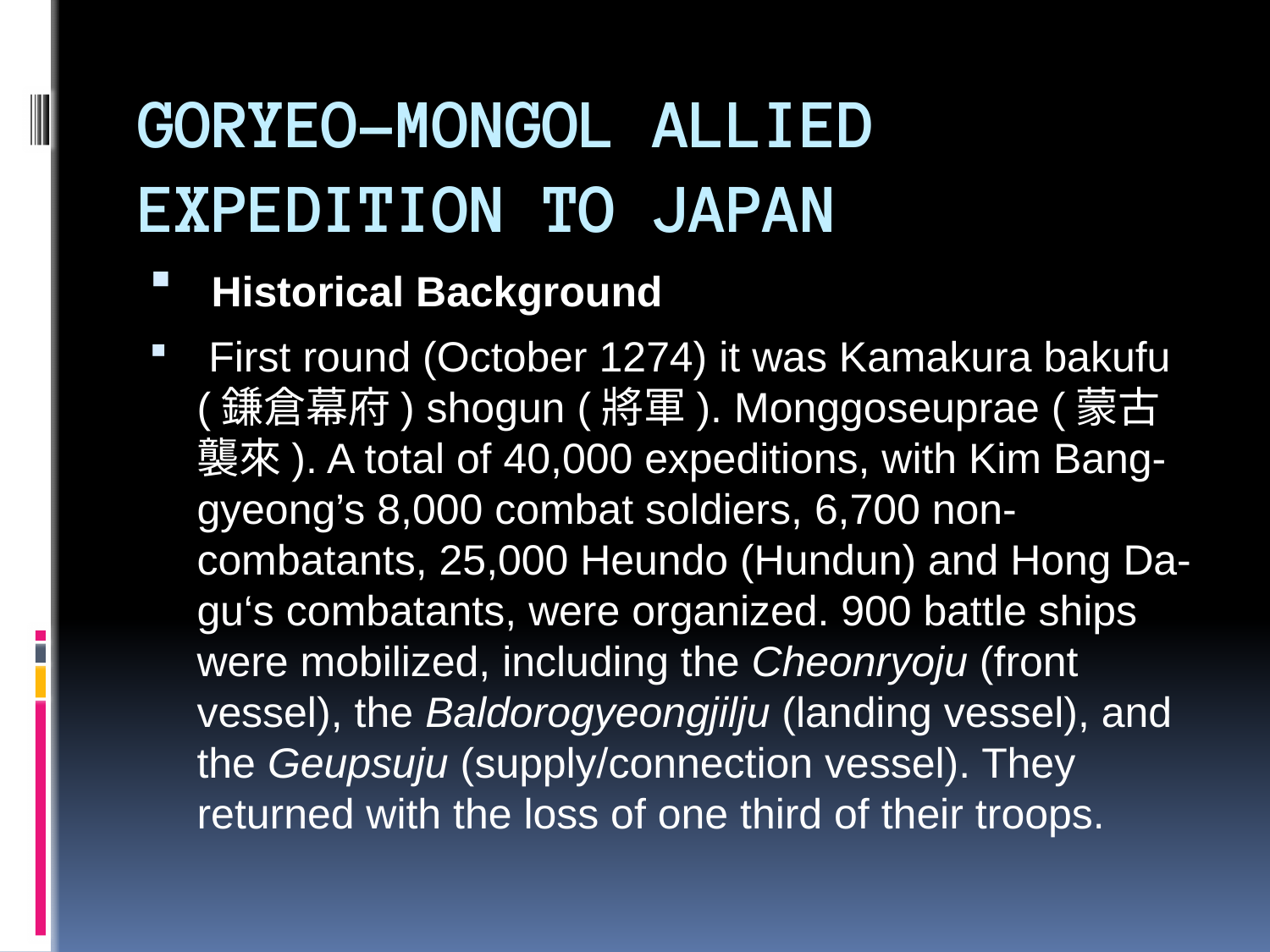

# GORYEO-MONGOL ALLIED EXPEDITION TO JAPAN
 Historical Background
 First round (October 1274) it was Kamakura bakufu (鎌倉幕府) shogun (將軍). Monggoseuprae (蒙古襲來). A total of 40,000 expeditions, with Kim Bang-gyeong’s 8,000 combat soldiers, 6,700 non-combatants, 25,000 Heundo (Hundun) and Hong Da-gu‘s combatants, were organized. 900 battle ships were mobilized, including the Cheonryoju (front vessel), the Baldorogyeongjilju (landing vessel), and the Geupsuju (supply/connection vessel). They returned with the loss of one third of their troops.